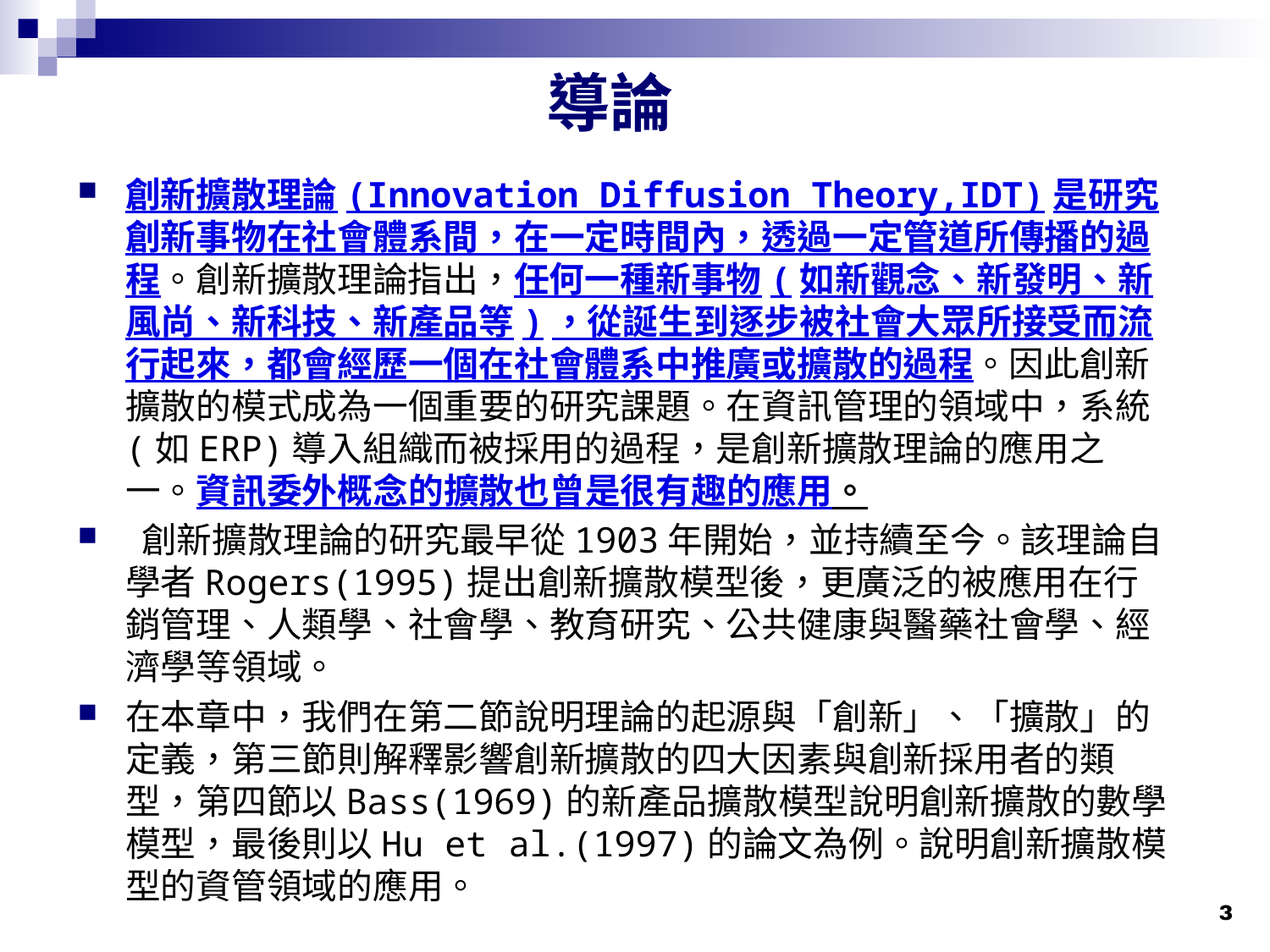

導論
創新擴散理論(Innovation Diffusion Theory,IDT)是研究創新事物在社會體系間，在一定時間內，透過一定管道所傳播的過程。創新擴散理論指出，任何一種新事物(如新觀念、新發明、新風尚、新科技、新產品等)，從誕生到逐步被社會大眾所接受而流行起來，都會經歷一個在社會體系中推廣或擴散的過程。因此創新擴散的模式成為一個重要的研究課題。在資訊管理的領域中，系統(如ERP)導入組織而被採用的過程，是創新擴散理論的應用之一。資訊委外概念的擴散也曾是很有趣的應用。
 創新擴散理論的研究最早從1903年開始，並持續至今。該理論自學者Rogers(1995)提出創新擴散模型後，更廣泛的被應用在行銷管理、人類學、社會學、教育研究、公共健康與醫藥社會學、經濟學等領域。
在本章中，我們在第二節說明理論的起源與「創新」、「擴散」的定義，第三節則解釋影響創新擴散的四大因素與創新採用者的類型，第四節以Bass(1969)的新產品擴散模型說明創新擴散的數學模型，最後則以Hu et al.(1997)的論文為例。說明創新擴散模型的資管領域的應用。
3